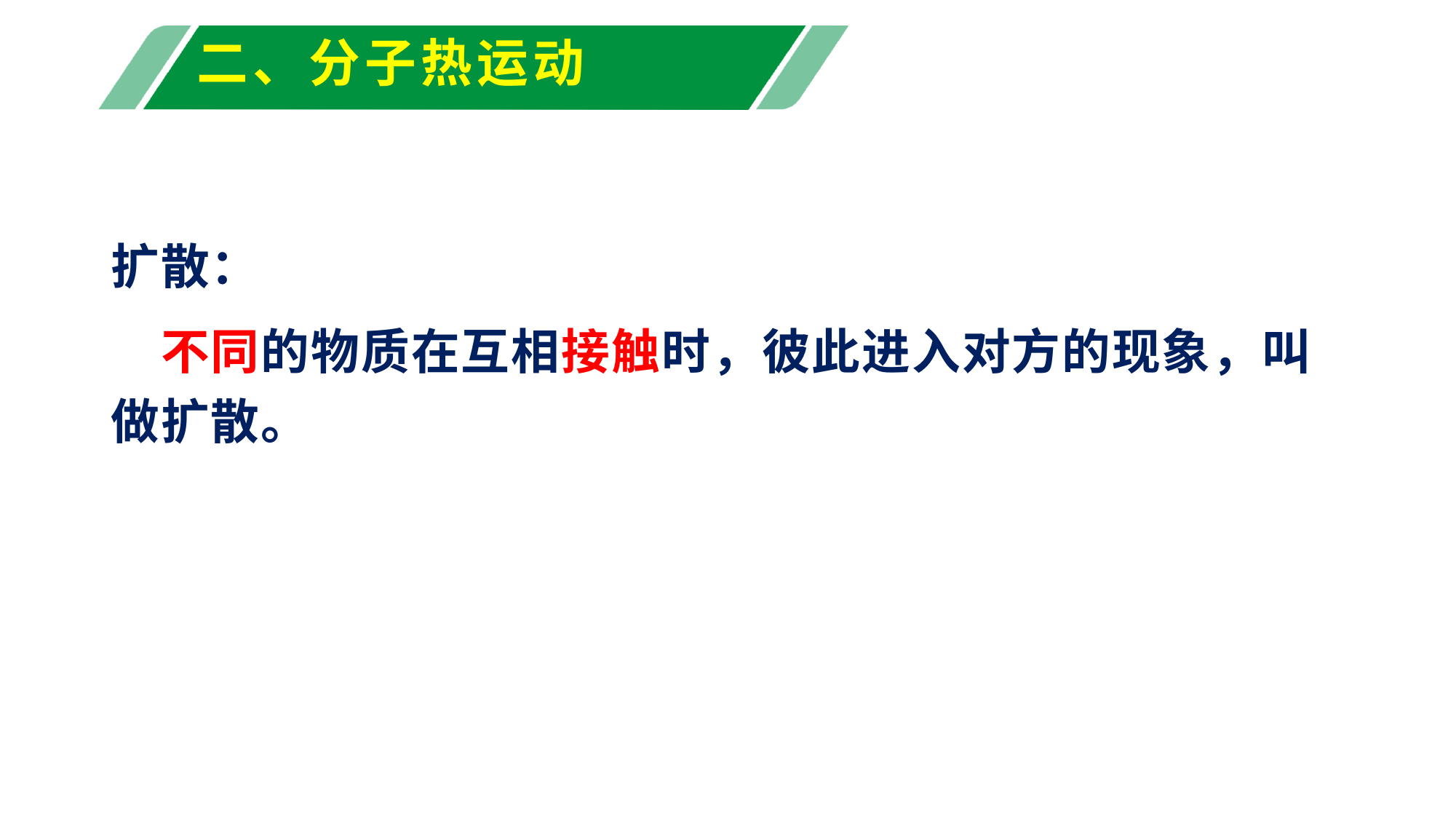

# 二、分子热运动

扩散：
　不同的物质在互相接触时，彼此进入对方的现象，叫做扩散。